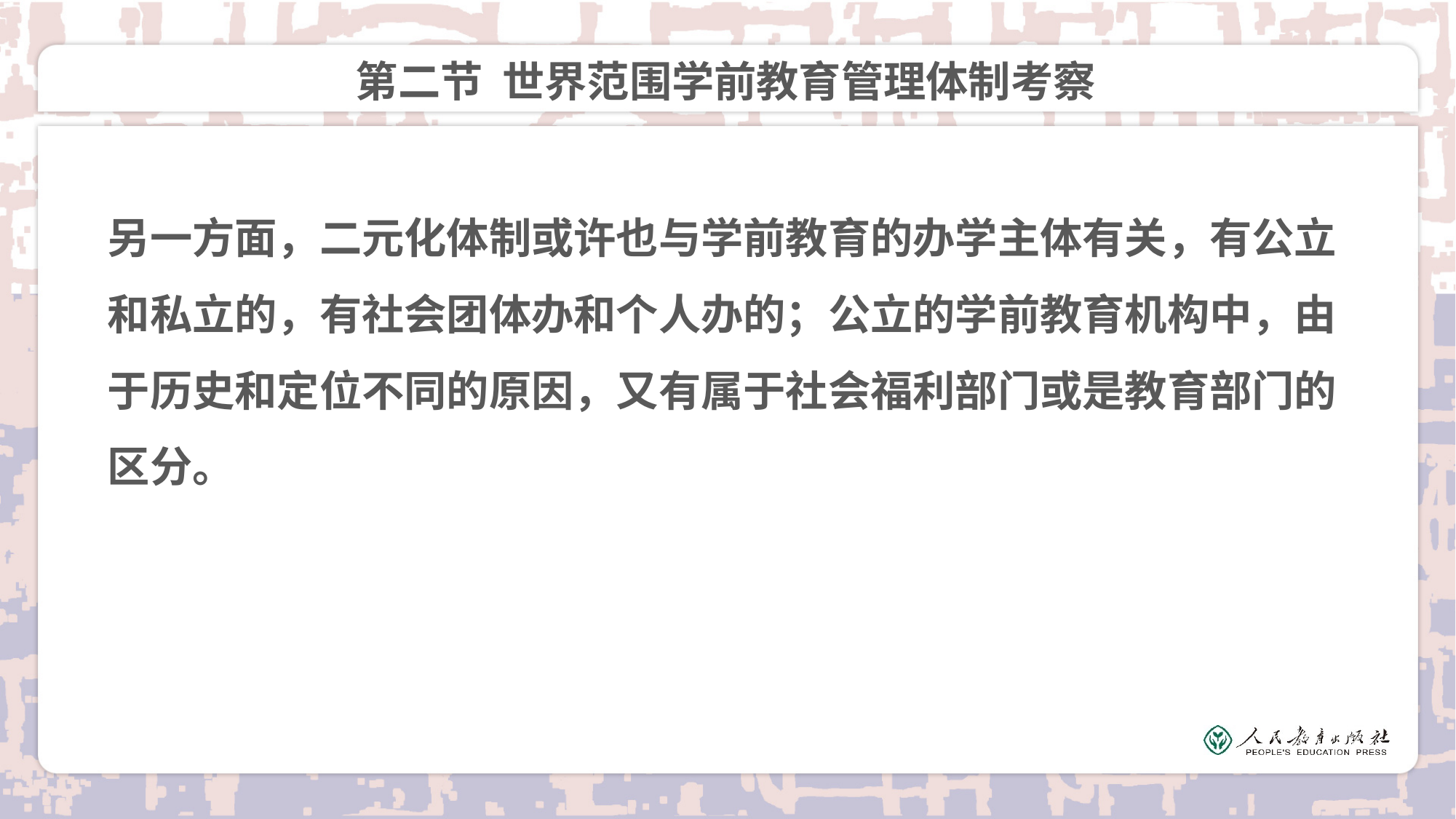

# 第二节  世界范围学前教育管理体制考察
另一方面，二元化体制或许也与学前教育的办学主体有关，有公立和私立的，有社会团体办和个人办的；公立的学前教育机构中，由于历史和定位不同的原因，又有属于社会福利部门或是教育部门的区分。